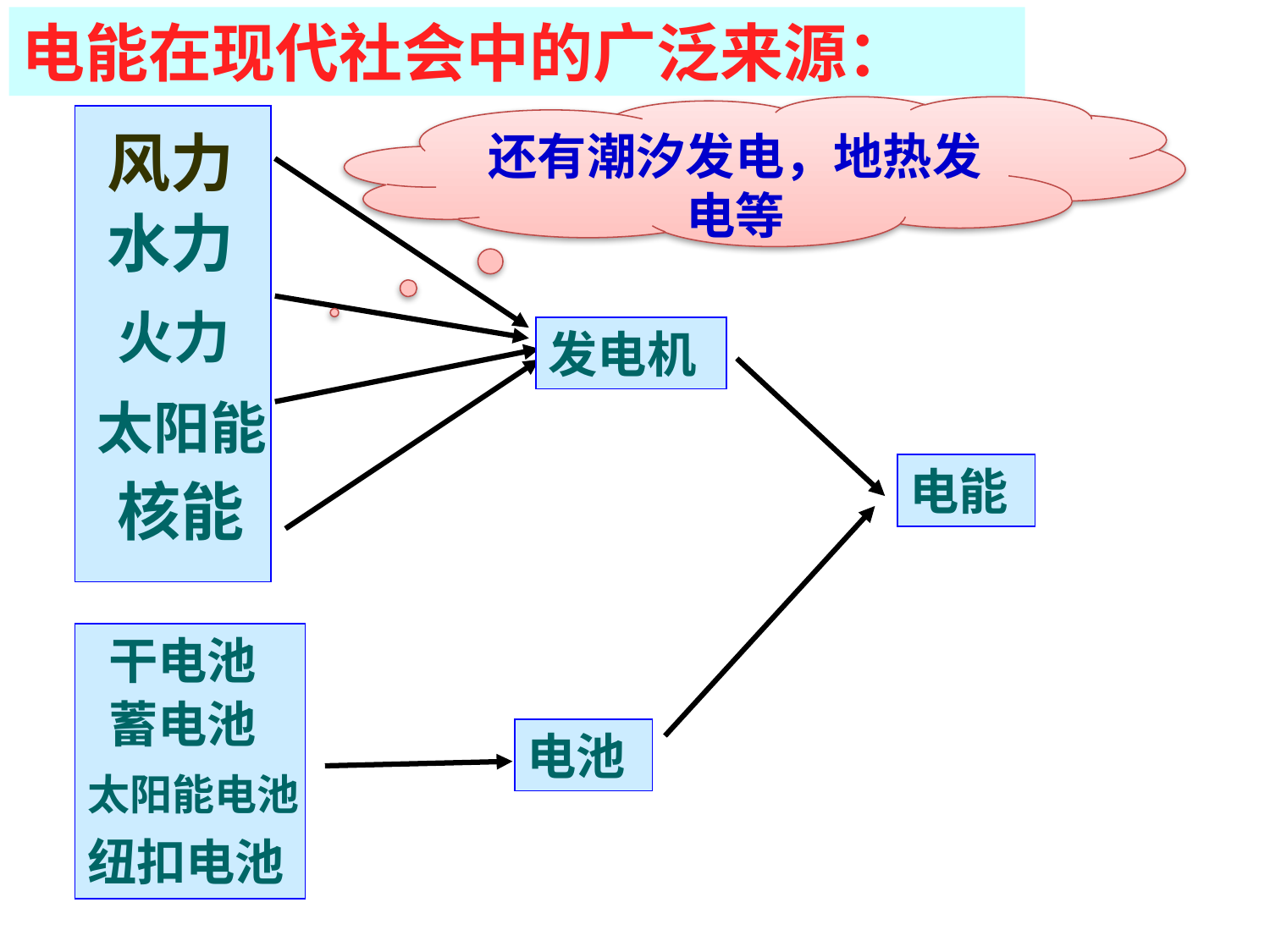

电能在现代社会中的广泛来源：
还有潮汐发电，地热发电等

风力

水力
火力
发电机

太阳能
电能
核能

干电池
蓄电池
太阳能电池
纽扣电池
电池